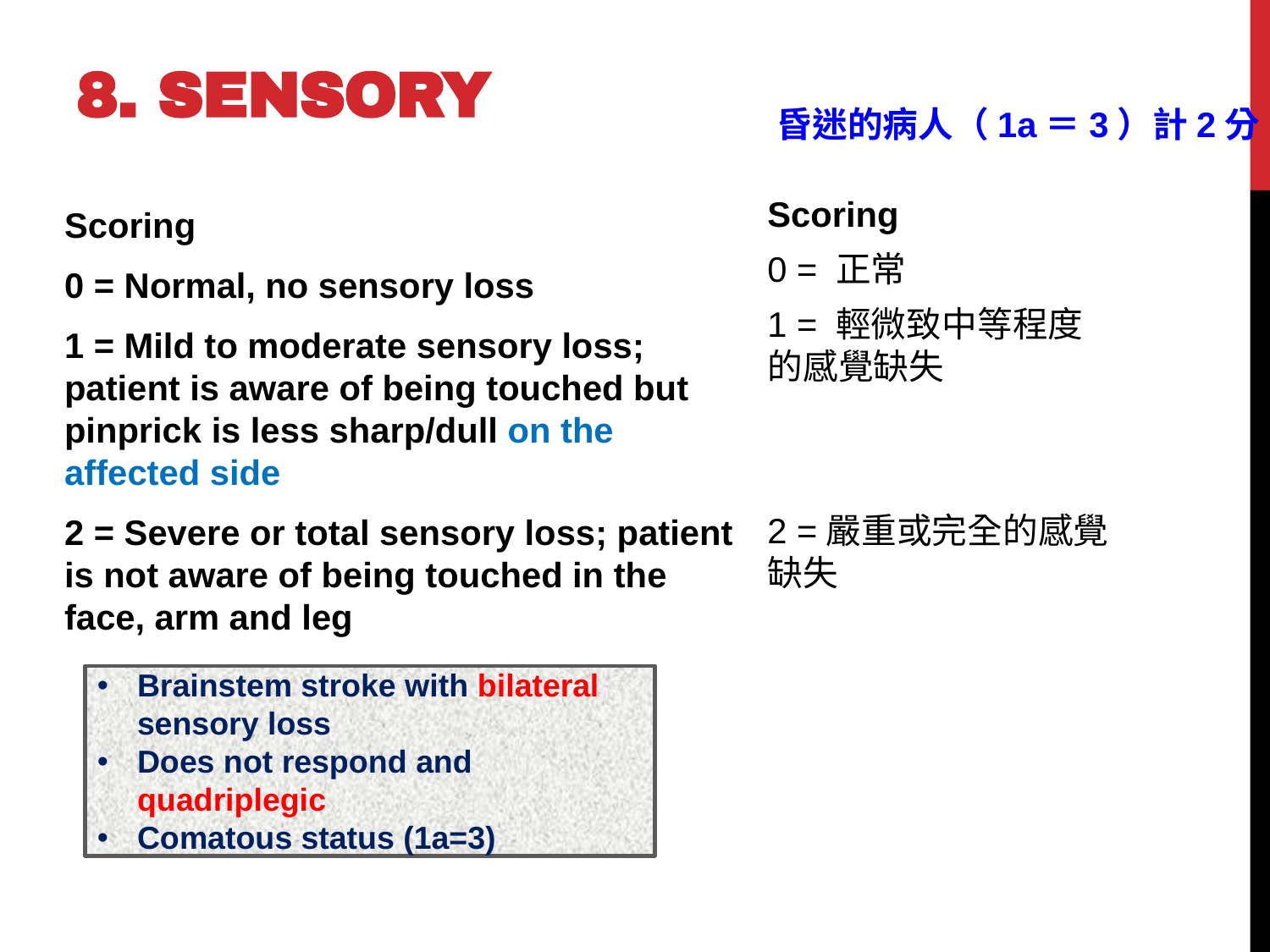

# 8. Sensory
昏迷的病人（1a＝3）計2分
Scoring
0 = 正常
1 = 輕微致中等程度的感覺缺失

2 =嚴重或完全的感覺缺失
Scoring
0 = Normal, no sensory loss
1 = Mild to moderate sensory loss; patient is aware of being touched but pinprick is less sharp/dull on the affected side
2 = Severe or total sensory loss; patient is not aware of being touched in the face, arm and leg
Brainstem stroke with bilateral sensory loss
Does not respond and quadriplegic
Comatous status (1a=3)